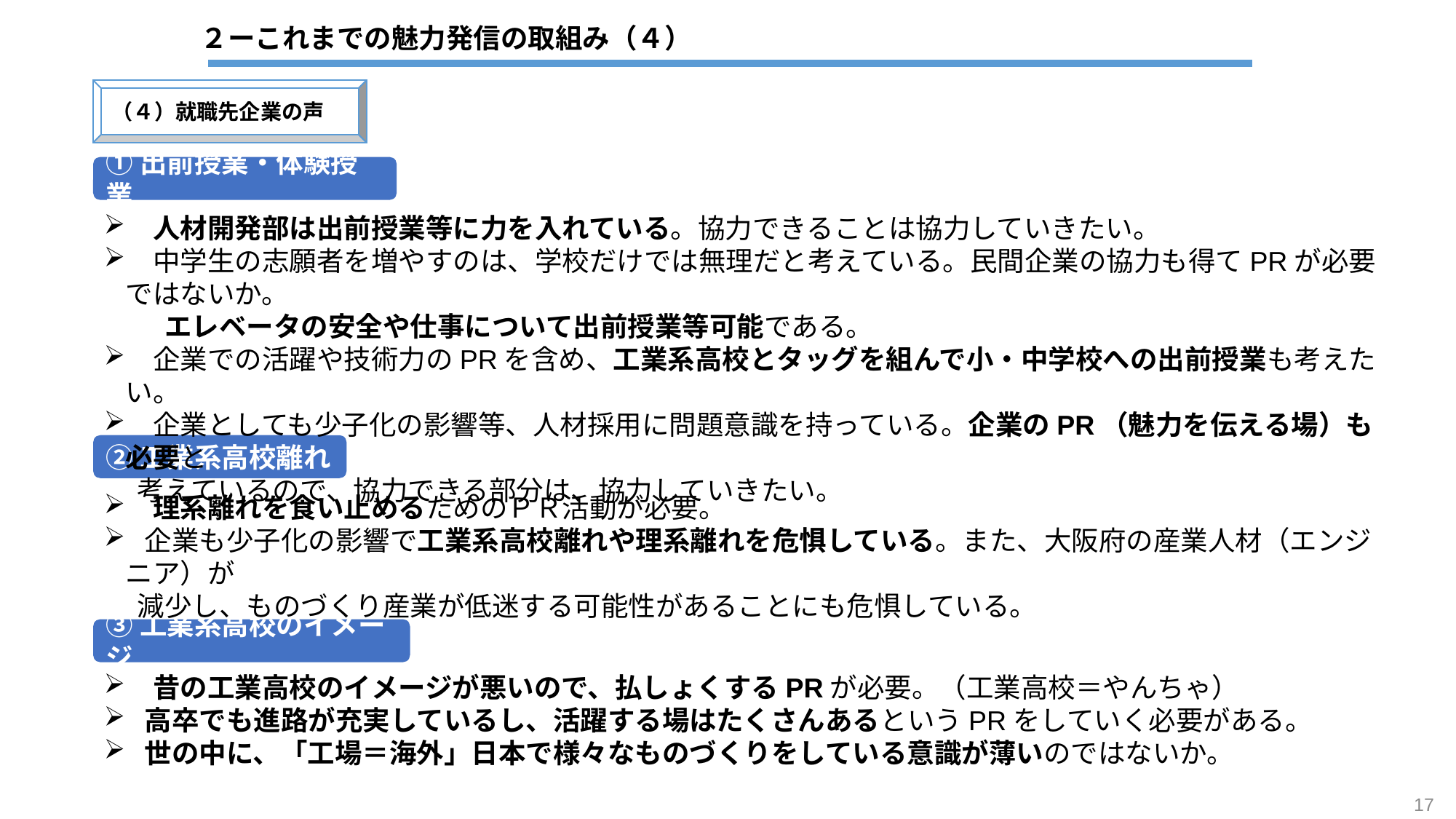

２ーこれまでの魅力発信の取組み（４）
（４）就職先企業の声
①出前授業・体験授業
　人材開発部は出前授業等に力を入れている。協力できることは協力していきたい。
　中学生の志願者を増やすのは、学校だけでは無理だと考えている。民間企業の協力も得てPRが必要ではないか。
　　 エレベータの安全や仕事について出前授業等可能である。
　企業での活躍や技術力のPRを含め、工業系高校とタッグを組んで小・中学校への出前授業も考えたい。
　企業としても少子化の影響等、人材採用に問題意識を持っている。企業のPR（魅力を伝える場）も必要と
　 考えているので、協力できる部分は、協力していきたい。
②工業系高校離れ
　理系離れを食い止めるためのＰＲ活動が必要。
  企業も少子化の影響で工業系高校離れや理系離れを危惧している。また、大阪府の産業人材（エンジニア）が
　 減少し、ものづくり産業が低迷する可能性があることにも危惧している。
③工業系高校のイメージ
　昔の工業高校のイメージが悪いので、払しょくするPRが必要。（工業高校＝やんちゃ）
  高卒でも進路が充実しているし、活躍する場はたくさんあるというPRをしていく必要がある。
  世の中に、「工場＝海外」日本で様々なものづくりをしている意識が薄いのではないか。
17